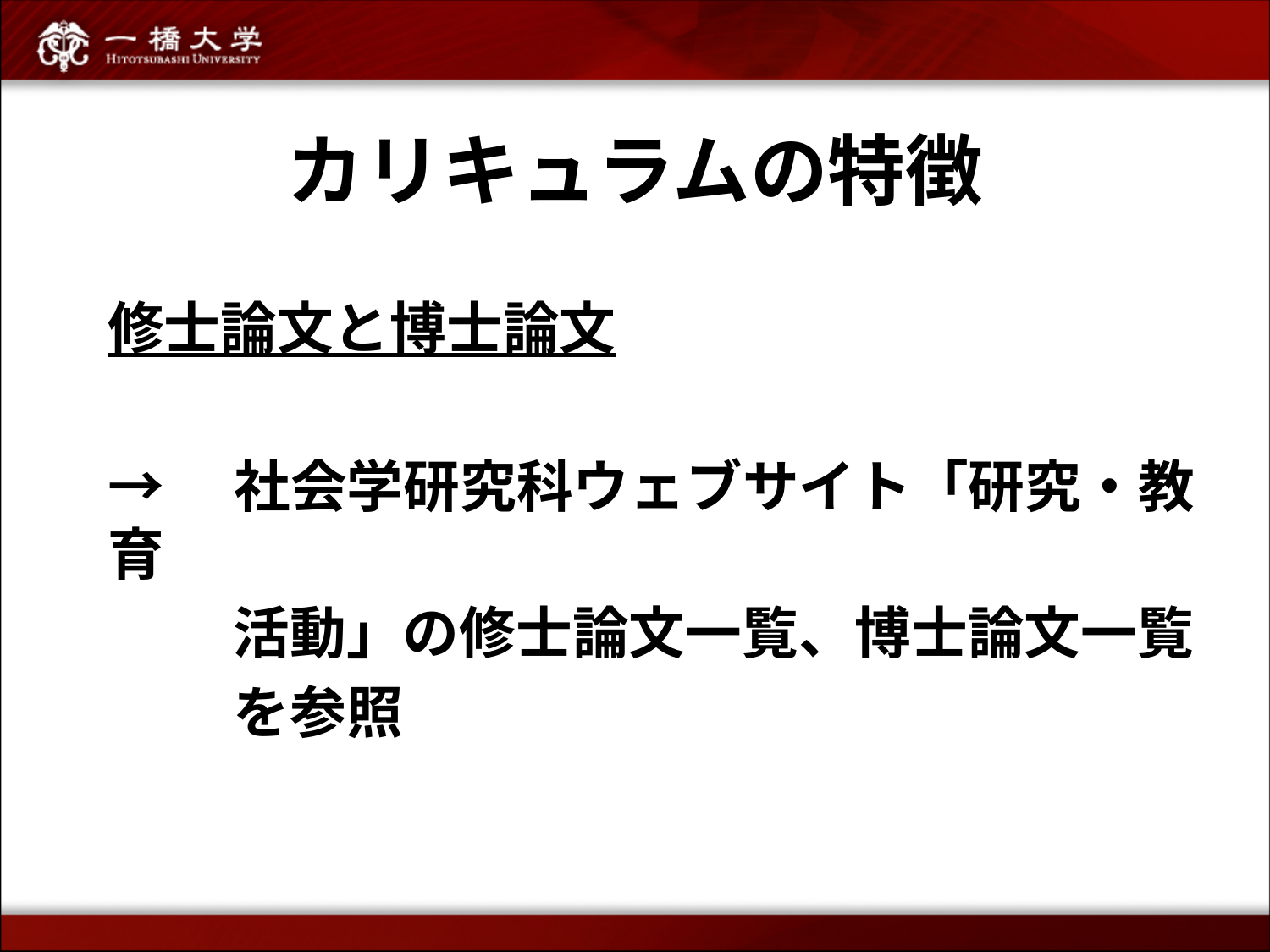

# カリキュラムの特徴
修士論文と博士論文

→　社会学研究科ウェブサイト「研究・教育
　　 活動」の修士論文一覧、博士論文一覧
　　 を参照